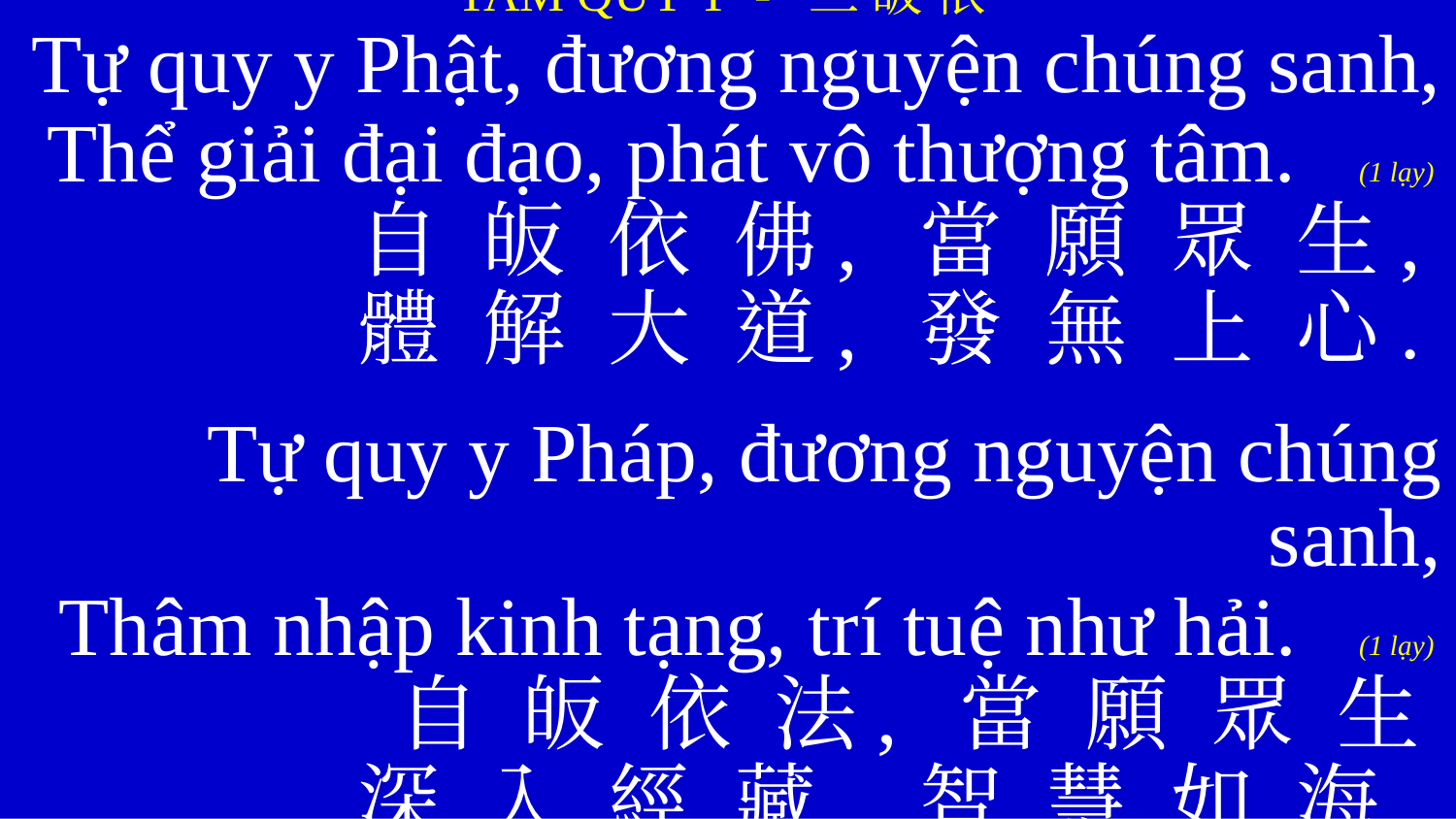

TAM QUY Y  -  三 皈 依
Tự quy y Phật, đương nguyện chúng sanh,
Thể giải đại đạo, phát vô thượng tâm.   (1 lạy)
自  皈  依  佛,  當  願  眾  生,
體  解  大  道,  發  無  上  心.

Tự quy y Pháp, đương nguyện chúng sanh,
Thâm nhập kinh tạng, trí tuệ như hải.   (1 lạy)
自  皈  依  法,  當  願  眾  生
深  入  經  藏,  智  慧  如  海.